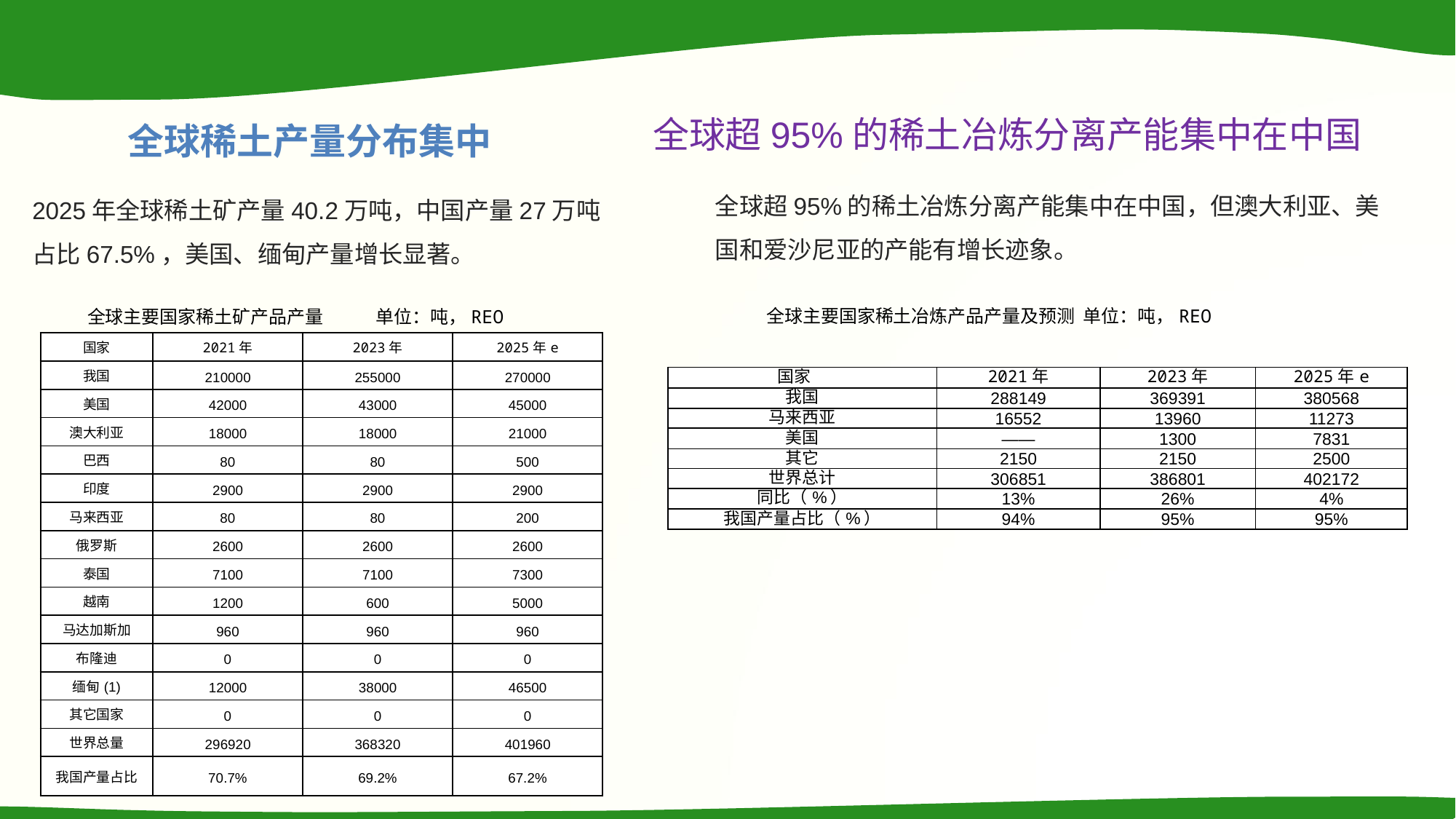

全球超95%的稀土冶炼分离产能集中在中国
全球稀土产量分布集中
全球超95%的稀土冶炼分离产能集中在中国，但澳大利亚、美国和爱沙尼亚的产能有增长迹象。
2025年全球稀土矿产量40.2万吨，中国产量27万吨占比67.5%，美国、缅甸产量增长显著。
全球主要国家稀土冶炼产品产量及预测  单位：吨，REO
全球主要国家稀土矿产品产量             单位：吨，REO
| 国家 | 2021年 | 2023年 | 2025年e |
| --- | --- | --- | --- |
| 我国 | 210000 | 255000 | 270000 |
| 美国 | 42000 | 43000 | 45000 |
| 澳大利亚 | 18000 | 18000 | 21000 |
| 巴西 | 80 | 80 | 500 |
| 印度 | 2900 | 2900 | 2900 |
| 马来西亚 | 80 | 80 | 200 |
| 俄罗斯 | 2600 | 2600 | 2600 |
| 泰国 | 7100 | 7100 | 7300 |
| 越南 | 1200 | 600 | 5000 |
| 马达加斯加 | 960 | 960 | 960 |
| 布隆迪 | 0 | 0 | 0 |
| 缅甸(1) | 12000 | 38000 | 46500 |
| 其它国家 | 0 | 0 | 0 |
| 世界总量 | 296920 | 368320 | 401960 |
| 我国产量占比 | 70.7% | 69.2% | 67.2% |
| 国家 | 2021年 | 2023年 | 2025年e |
| --- | --- | --- | --- |
| 我国 | 288149 | 369391 | 380568 |
| 马来西亚 | 16552 | 13960 | 11273 |
| 美国 | —— | 1300 | 7831 |
| 其它 | 2150 | 2150 | 2500 |
| 世界总计 | 306851 | 386801 | 402172 |
| 同比（%） | 13% | 26% | 4% |
| 我国产量占比（%） | 94% | 95% | 95% |